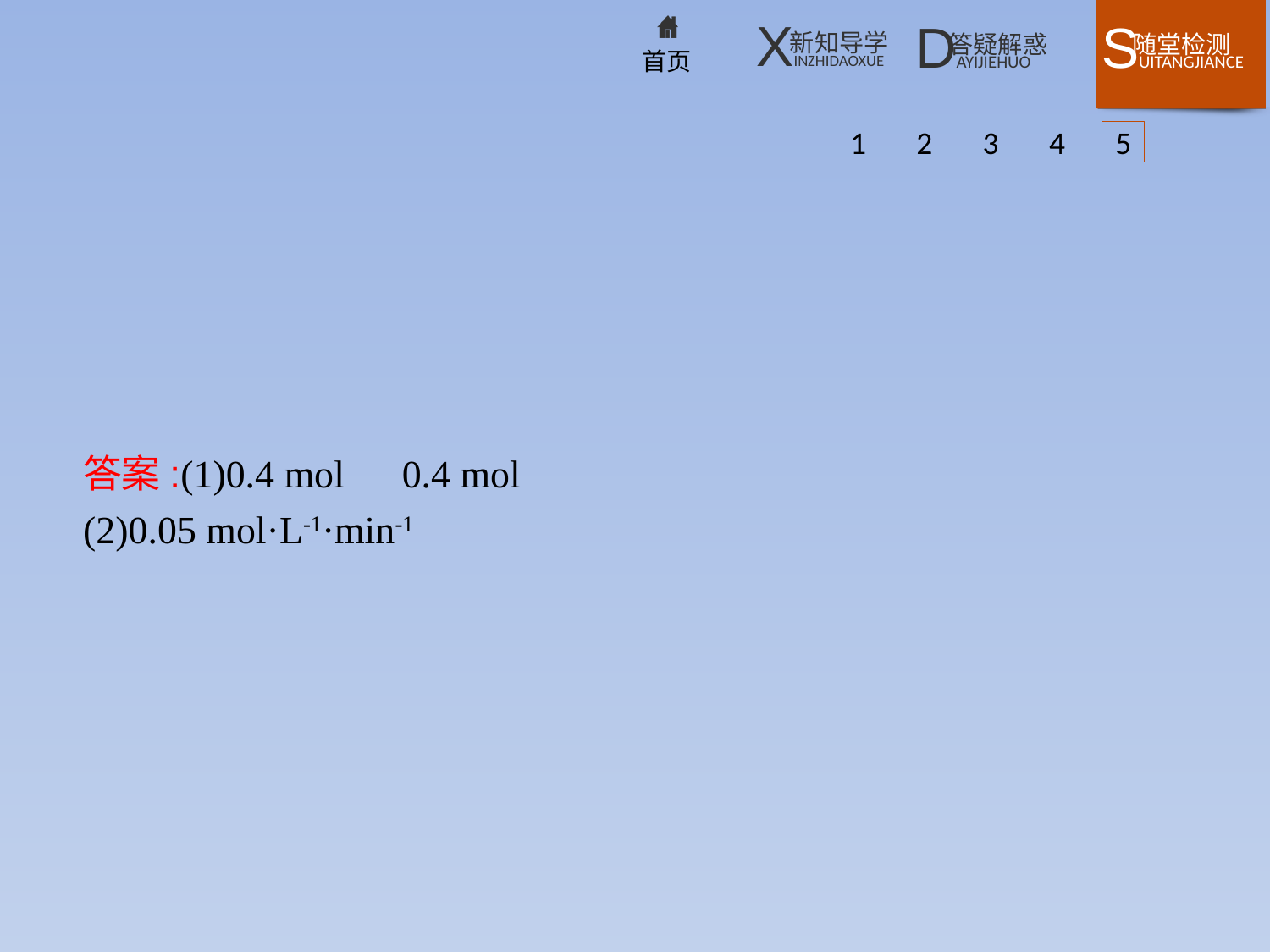

1       2       3       4       5

答案:(1)0.4 mol　0.4 mol
(2)0.05 mol·L-1·min-1